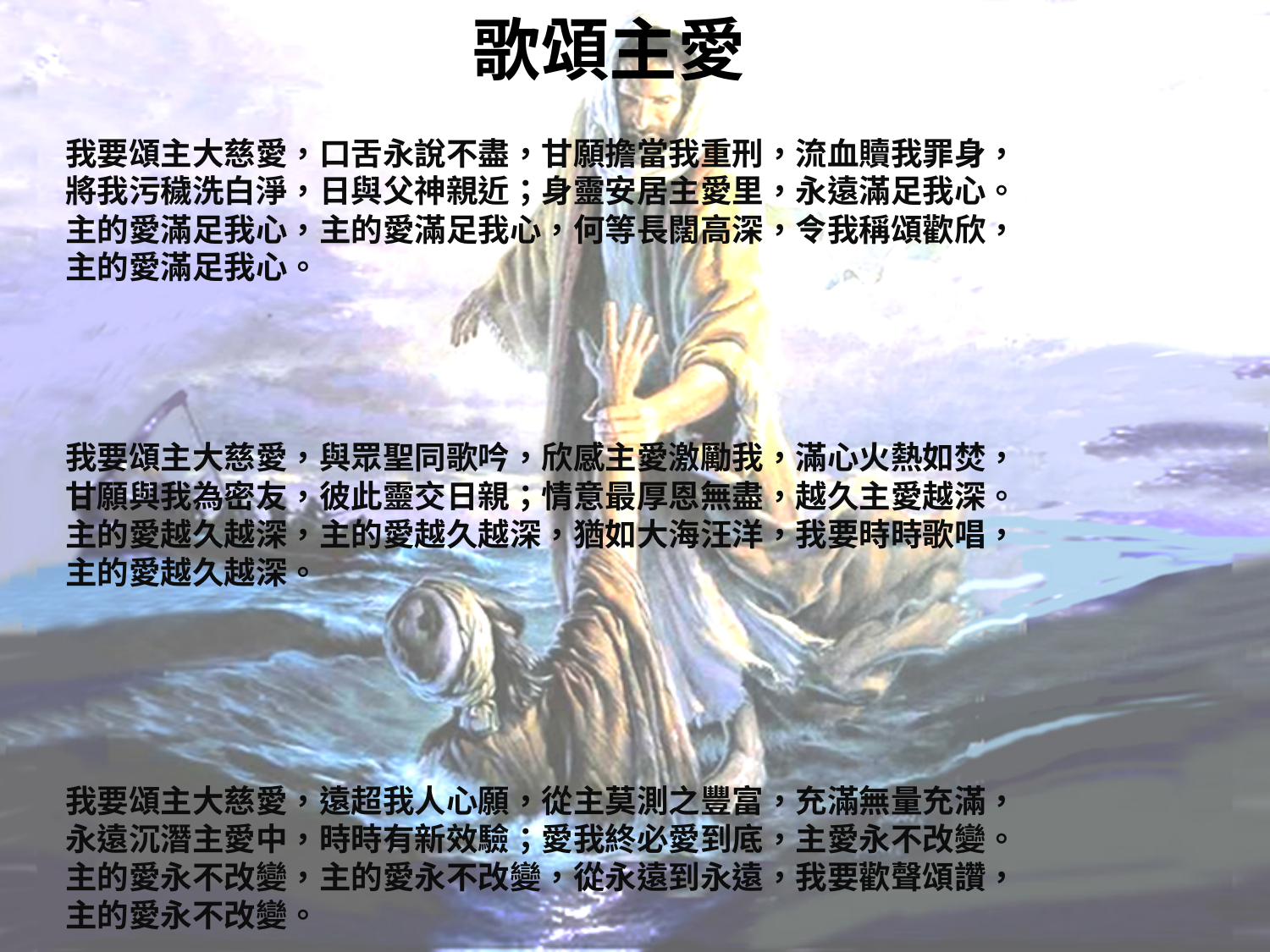

# 歌頌主愛
我要頌主大慈愛，口舌永說不盡，甘願擔當我重刑，流血贖我罪身，
將我污穢洗白淨，日與父神親近；身靈安居主愛里，永遠滿足我心。
主的愛滿足我心，主的愛滿足我心，何等長闊高深，令我稱頌歡欣，
主的愛滿足我心。
我要頌主大慈愛，與眾聖同歌吟，欣感主愛激勵我，滿心火熱如焚，
甘願與我為密友，彼此靈交日親；情意最厚恩無盡，越久主愛越深。
主的愛越久越深，主的愛越久越深，猶如大海汪洋，我要時時歌唱，
主的愛越久越深。
我要頌主大慈愛，遠超我人心願，從主莫測之豐富，充滿無量充滿，
永遠沉潛主愛中，時時有新效驗；愛我終必愛到底，主愛永不改變。
主的愛永不改變，主的愛永不改變，從永遠到永遠，我要歡聲頌讚，
主的愛永不改變。